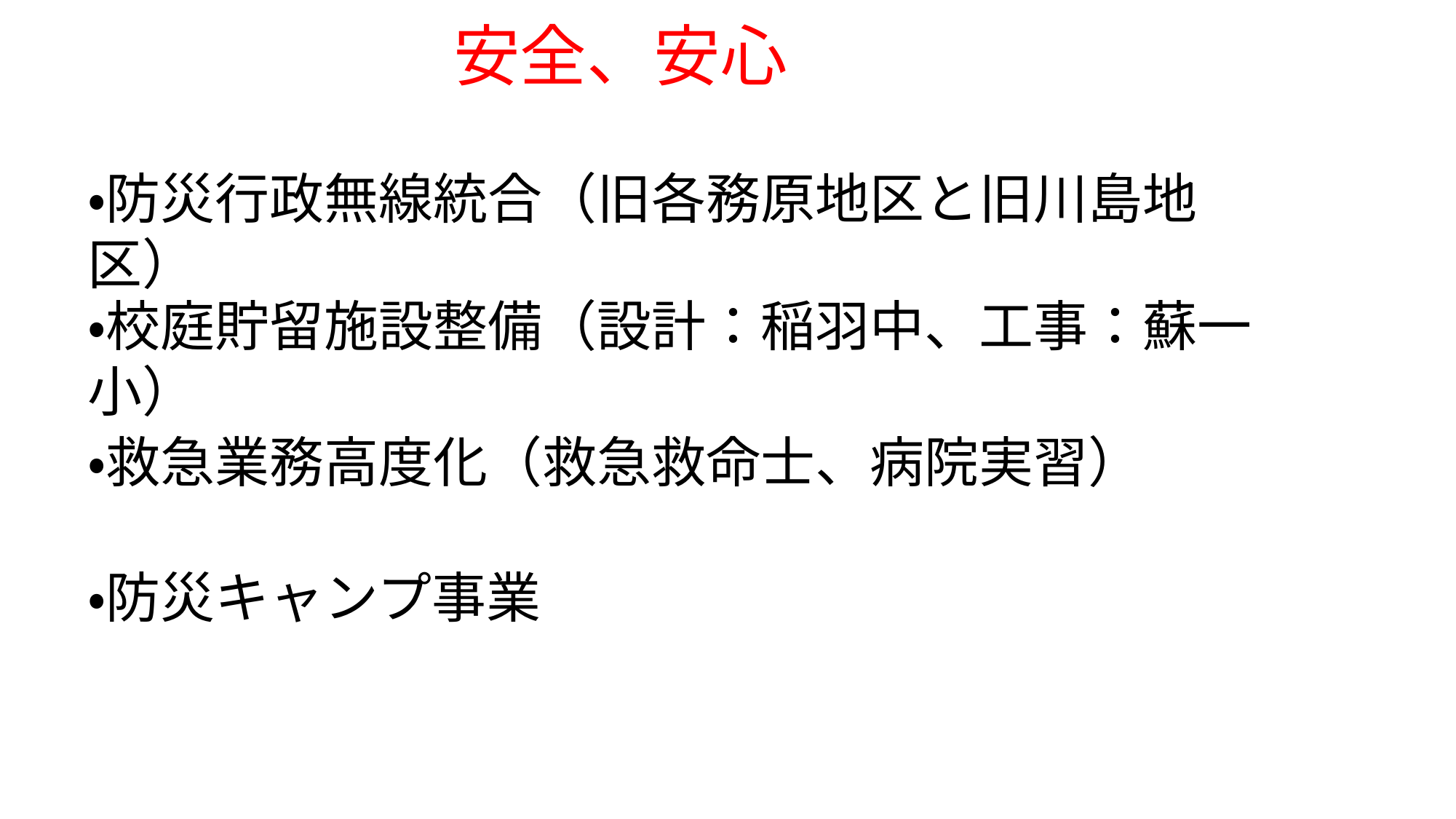

安全、安心
・防災行政無線統合（旧各務原地区と旧川島地区）
・校庭貯留施設整備（設計：稲羽中、工事：蘇一小）
・救急業務高度化（救急救命士、病院実習）
・防災キャンプ事業